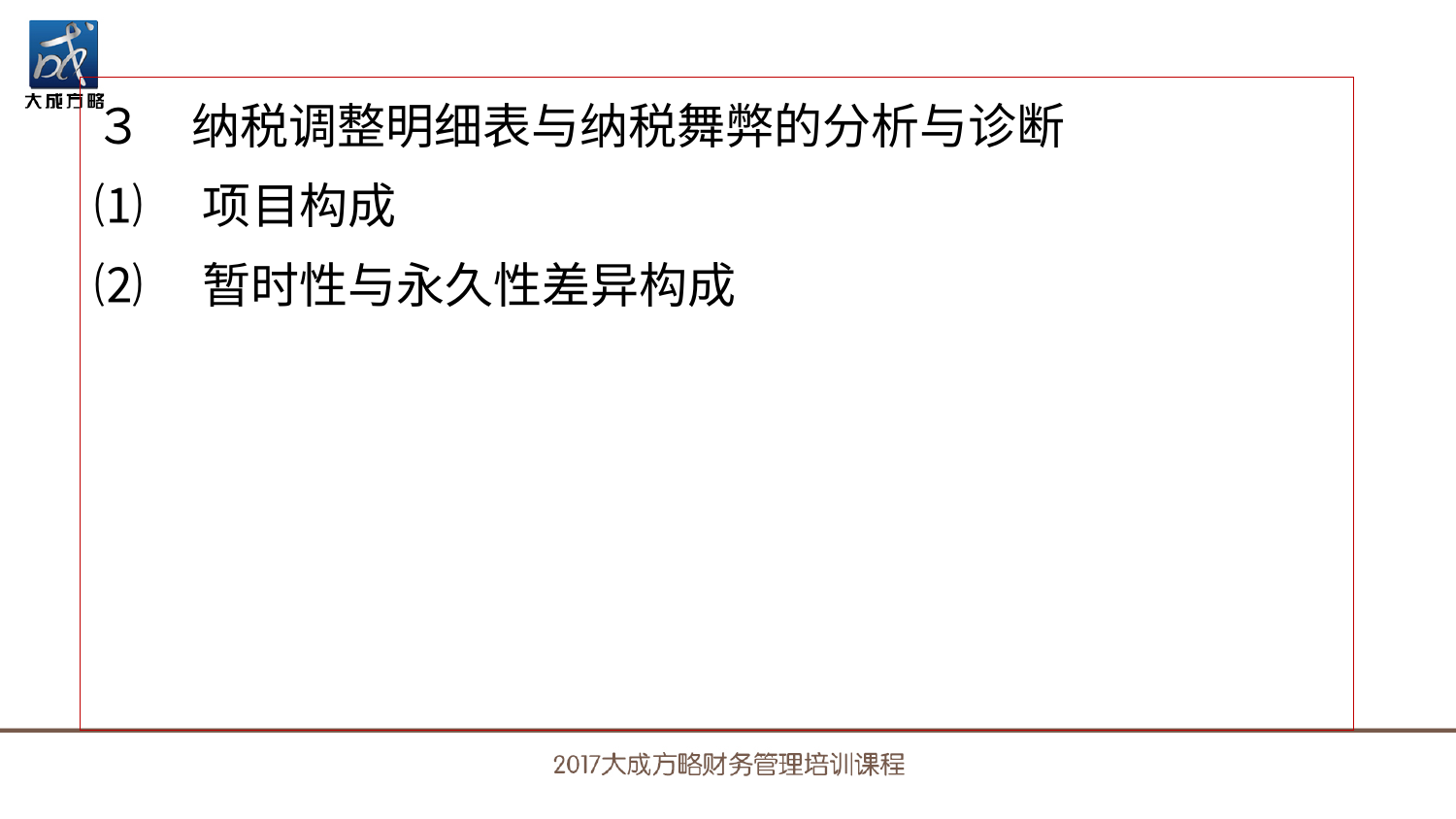

３　纳税调整明细表与纳税舞弊的分析与诊断
⑴　项目构成
⑵　暂时性与永久性差异构成